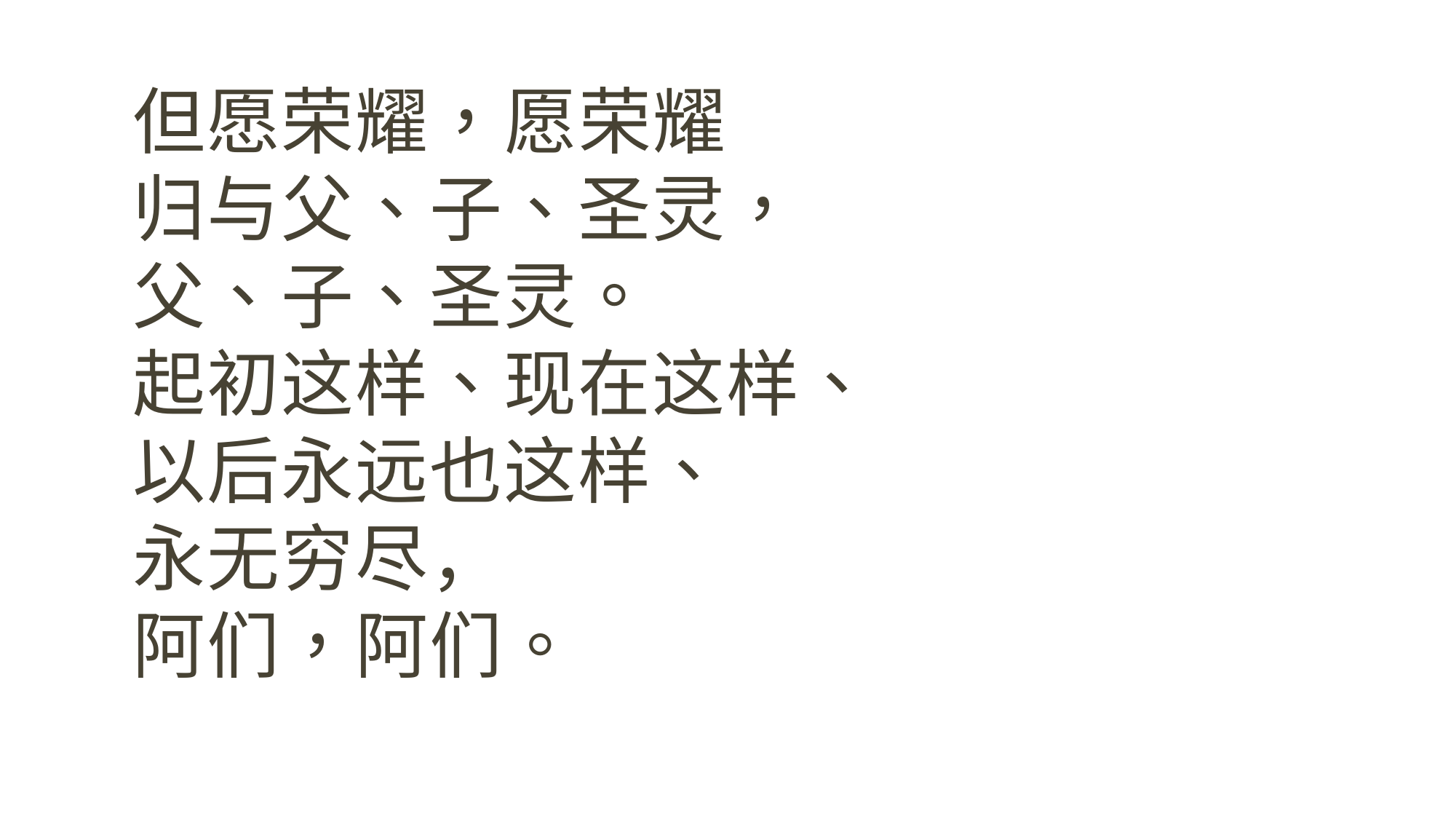

# 但愿荣耀，愿荣耀 归与父、子、圣灵， 父、子、圣灵。 起初这样、现在这样、 以后永远也这样、 永无穷尽， 阿们，阿们。